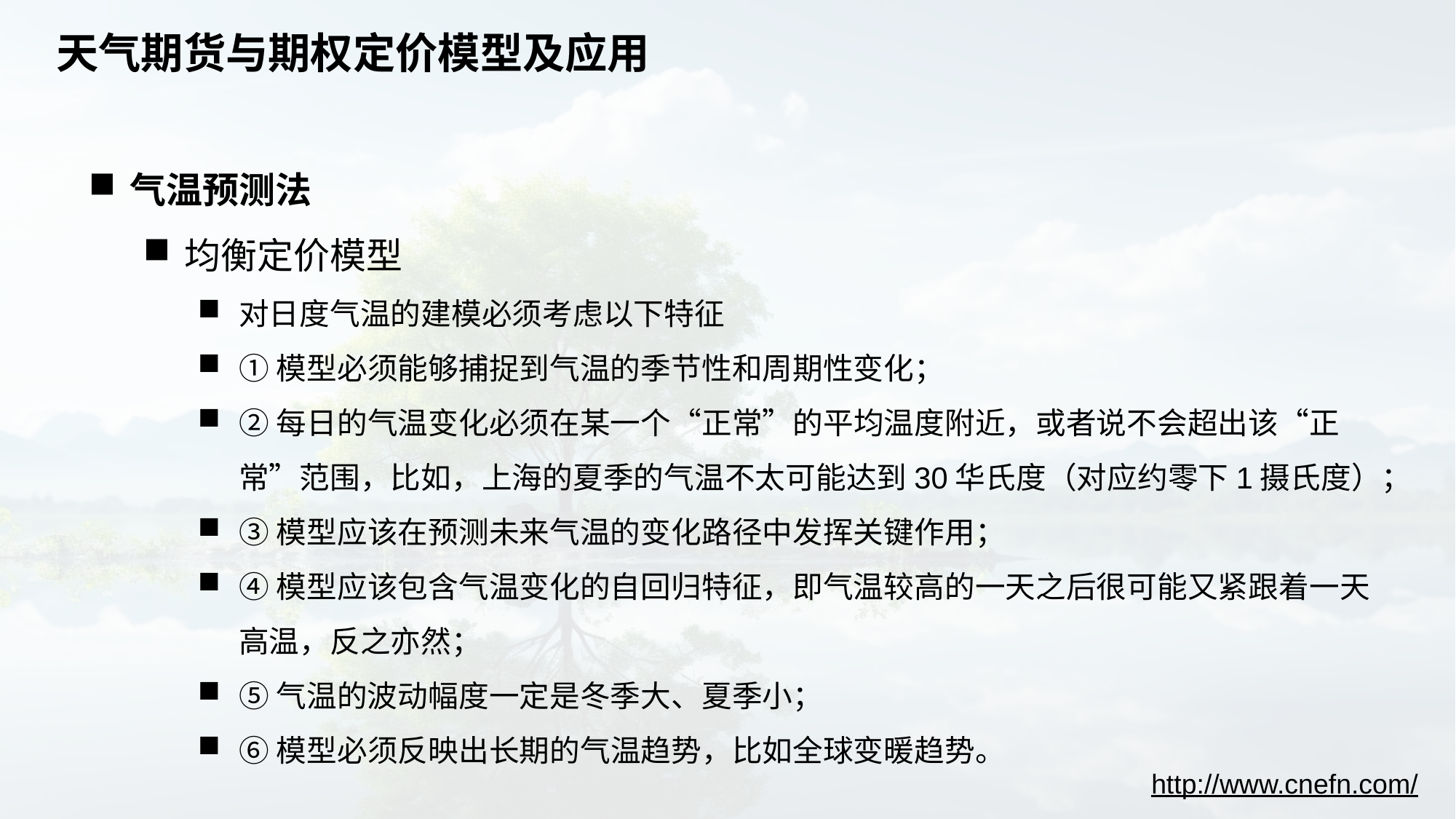

# 天气期货与期权定价模型及应用
气温预测法
均衡定价模型
对日度气温的建模必须考虑以下特征
①模型必须能够捕捉到气温的季节性和周期性变化；
②每日的气温变化必须在某一个“正常”的平均温度附近，或者说不会超出该“正常”范围，比如，上海的夏季的气温不太可能达到30华氏度（对应约零下1摄氏度）；
③模型应该在预测未来气温的变化路径中发挥关键作用；
④模型应该包含气温变化的自回归特征，即气温较高的一天之后很可能又紧跟着一天高温，反之亦然；
⑤气温的波动幅度一定是冬季大、夏季小；
⑥模型必须反映出长期的气温趋势，比如全球变暖趋势。